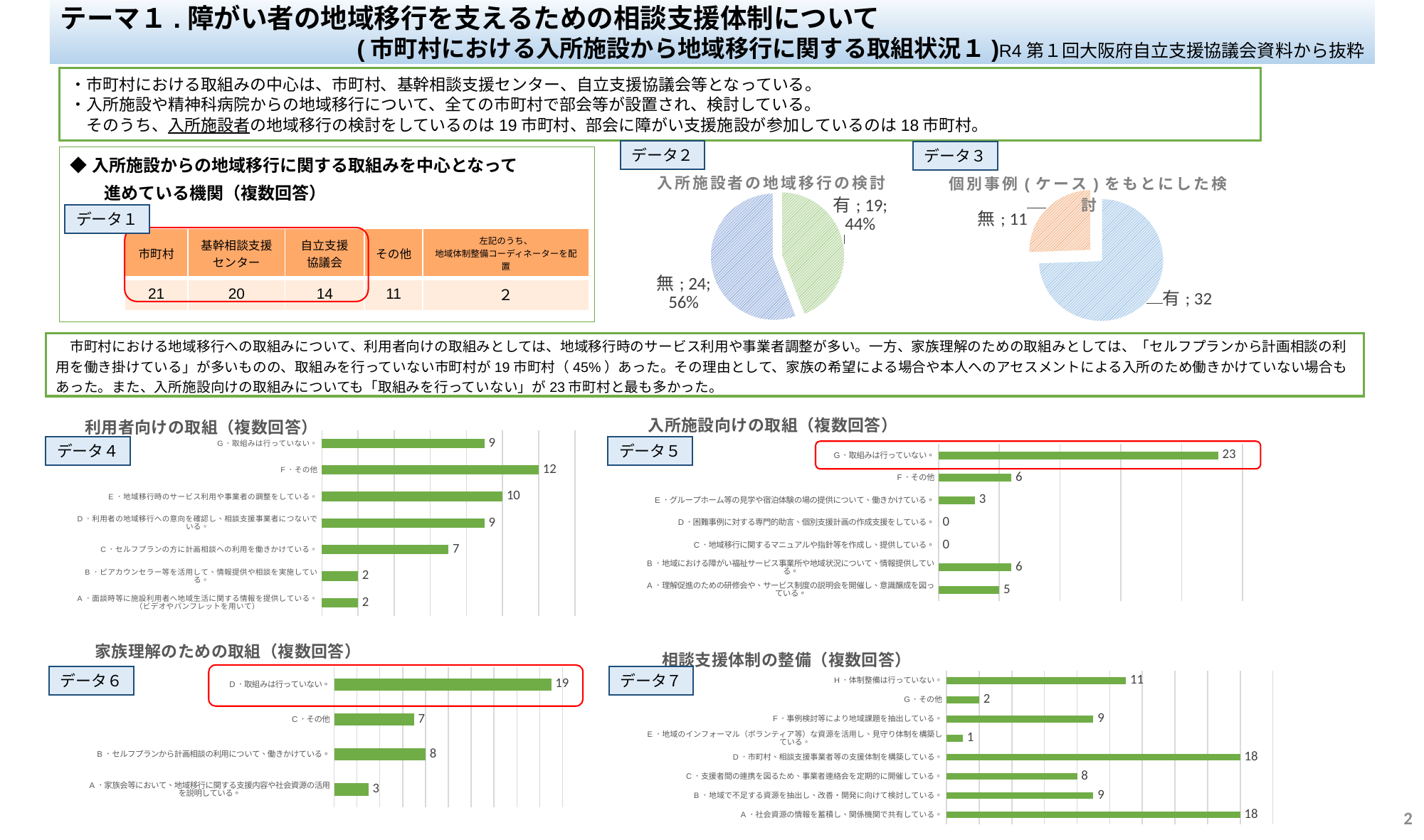

テーマ１.障がい者の地域移行を支えるための相談支援体制について
(市町村における入所施設から地域移行に関する取組状況１)R4第１回大阪府自立支援協議会資料から抜粋
・市町村における取組みの中心は、市町村、基幹相談支援センター、自立支援協議会等となっている。
・入所施設や精神科病院からの地域移行について、全ての市町村で部会等が設置され、検討している。
　そのうち、入所施設者の地域移行の検討をしているのは19市町村、部会に障がい支援施設が参加しているのは18市町村。
データ２
データ３
◆入所施設からの地域移行に関する取組みを中心となって
　　進めている機関（複数回答）

### Chart: 入所施設者の地域移行の検討

| Category |  |
|---|---|
| 有 | 19.0 |
| 無 | 24.0 |

### Chart: 個別事例(ケース)をもとにした検討

| Category |  |
|---|---|
| 有 | 32.0 |
| 無 | 11.0 |
データ１

| 市町村 | 基幹相談支援センター | 自立支援協議会 | その他 | 左記のうち、 地域体制整備コーディネーターを配置 |
| --- | --- | --- | --- | --- |
| 21 | 20 | 14 | 11 | ２ |

### Chart: 利用者向けの取組（複数回答）

| Category |
|---|
　市町村における地域移行への取組みについて、利用者向けの取組みとしては、地域移行時のサービス利用や事業者調整が多い。一方、家族理解のための取組みとしては、「セルフプランから計画相談の利用を働き掛けている」が多いものの、取組みを行っていない市町村が19市町村（45%）あった。その理由として、家族の希望による場合や本人へのアセスメントによる入所のため働きかけていない場合もあった。また、入所施設向けの取組みについても「取組みを行っていない」が23市町村と最も多かった。

### Chart: 利用者向けの取組（複数回答）

| Category |  |
|---|---|
| A．面談時等に施設利用者へ地域生活に関する情報を提供している。（ビデオやパンフレットを用いて） | 2.0 |
| B．ピアカウンセラー等を活用して、情報提供や相談を実施している。 | 2.0 |
| C．セルフプランの方に計画相談への利用を働きかけている。 | 7.0 |
| D．利用者の地域移行への意向を確認し、相談支援事業者につないでいる。 | 9.0 |
| E．地域移行時のサービス利用や事業者の調整をしている。 | 10.0 |
| F．その他 | 12.0 |
| G．取組みは行っていない。 | 9.0 |

### Chart: 入所施設向けの取組（複数回答）

| Category |  |
|---|---|
| A．理解促進のための研修会や、サービス制度の説明会を開催し、意識醸成を図っている。 | 5.0 |
| B．地域における障がい福祉サービス事業所や地域状況について、情報提供している。 | 6.0 |
| C．地域移行に関するマニュアルや指針等を作成し、提供している。 | 0.0 |
| D．困難事例に対する専門的助言、個別支援計画の作成支援をしている。 | 0.0 |
| E．グループホーム等の見学や宿泊体験の場の提供について、働きかけている。 | 3.0 |
| F．その他 | 6.0 |
| G．取組みは行っていない。 | 23.0 |
データ４
データ５

### Chart: 家族理解のための取組（複数回答）

| Category |  |
|---|---|
| A．家族会等において、地域移行に関する支援内容や社会資源の活用を説明している。 | 3.0 |
| B．セルフプランから計画相談の利用について、働きかけている。 | 8.0 |
| C．その他 | 7.0 |
| D．取組みは行っていない。 | 19.0 |

### Chart: 相談支援体制の整備（複数回答）

| Category |  |
|---|---|
| A．社会資源の情報を蓄積し、関係機関で共有している。 | 18.0 |
| B．地域で不足する資源を抽出し、改善・開発に向けて検討している。 | 9.0 |
| C．支援者間の連携を図るため、事業者連絡会を定期的に開催している。 | 8.0 |
| D．市町村、相談支援事業者等の支援体制を構築している。 | 18.0 |
| E．地域のインフォーマル（ボランティア等）な資源を活用し、見守り体制を構築している。 | 1.0 |
| F．事例検討等により地域課題を抽出している。 | 9.0 |
| G．その他 | 2.0 |
| H．体制整備は行っていない。 | 11.0 |
データ６
データ７
2